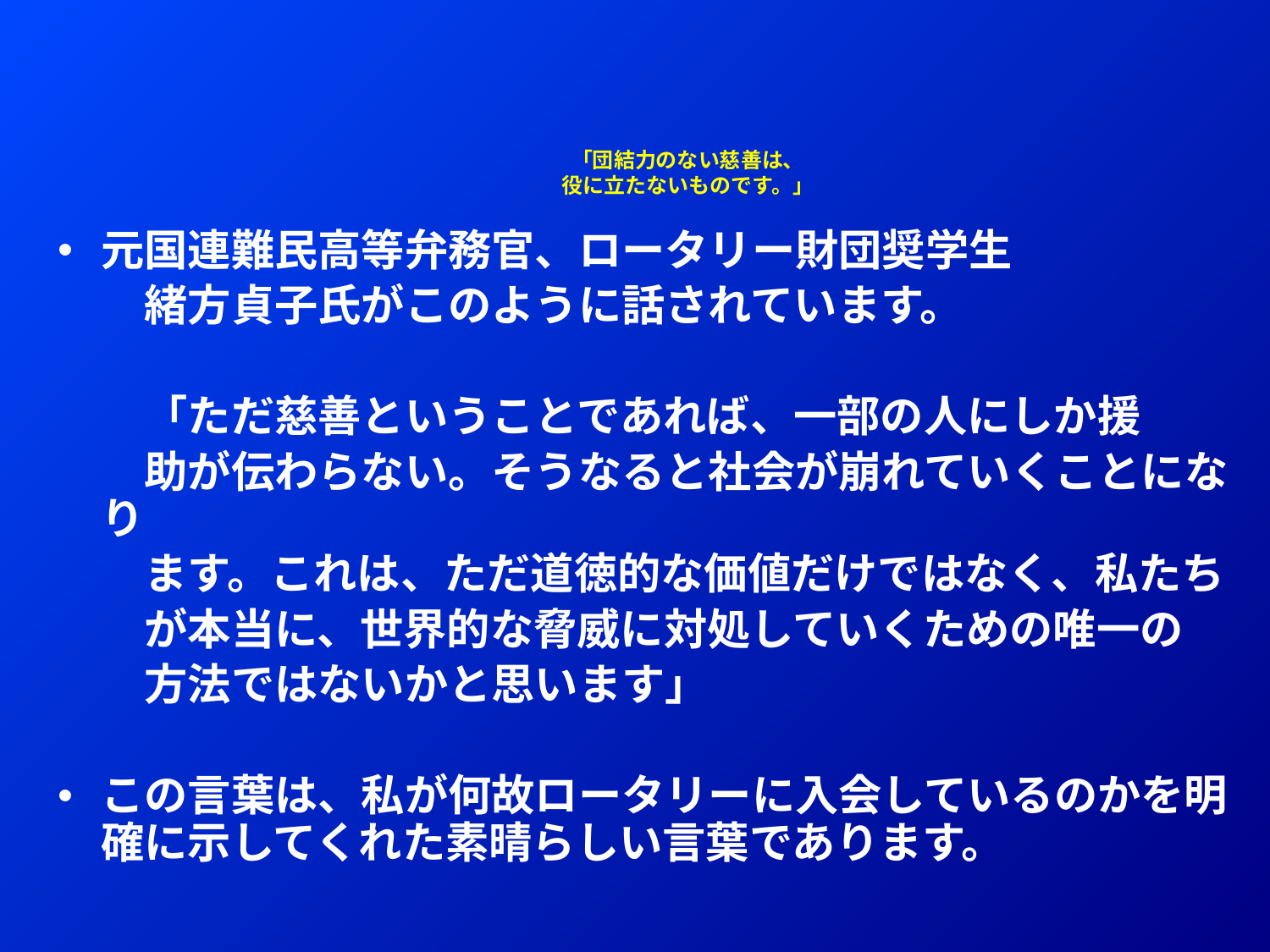

「団結力のない慈善は、
役に立たないものです。」
元国連難民高等弁務官、ロータリー財団奨学生
　　緒方貞子氏がこのように話されています。

　　「ただ慈善ということであれば、一部の人にしか援
　　助が伝わらない。そうなると社会が崩れていくことになり
　　ます。これは、ただ道徳的な価値だけではなく、私たち
　　が本当に、世界的な脅威に対処していくための唯一の
　　方法ではないかと思います」

この言葉は、私が何故ロータリーに入会しているのかを明確に示してくれた素晴らしい言葉であります。